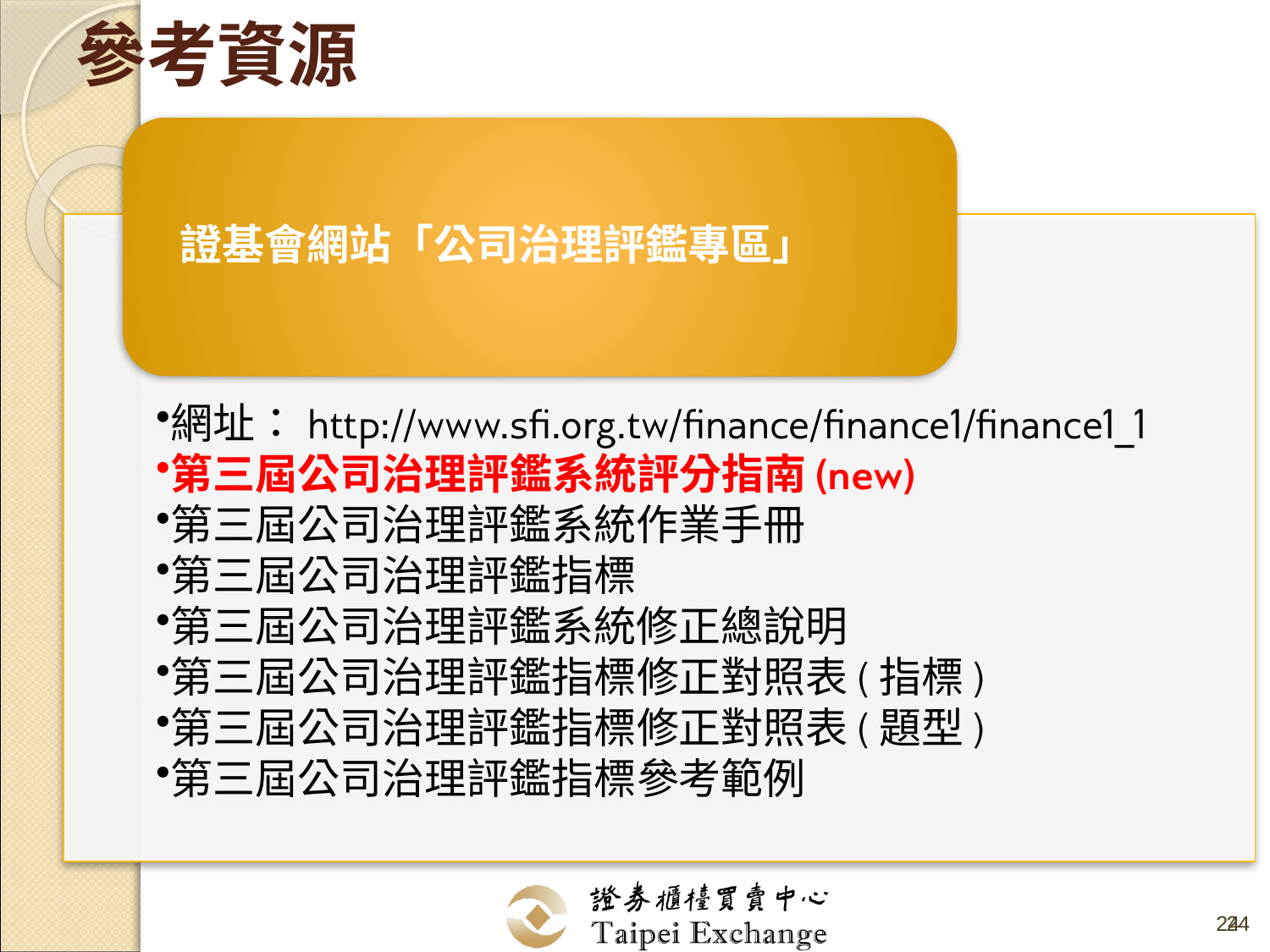

參考資源
網址：http://www.sfi.org.tw/finance/finance1/finance1_1
第三屆公司治理評鑑系統評分指南(new)
第三屆公司治理評鑑系統作業手冊
第三屆公司治理評鑑指標
第三屆公司治理評鑑系統修正總說明
第三屆公司治理評鑑指標修正對照表(指標)
第三屆公司治理評鑑指標修正對照表(題型)
第三屆公司治理評鑑指標參考範例
證基會網站「公司治理評鑑專區」
24